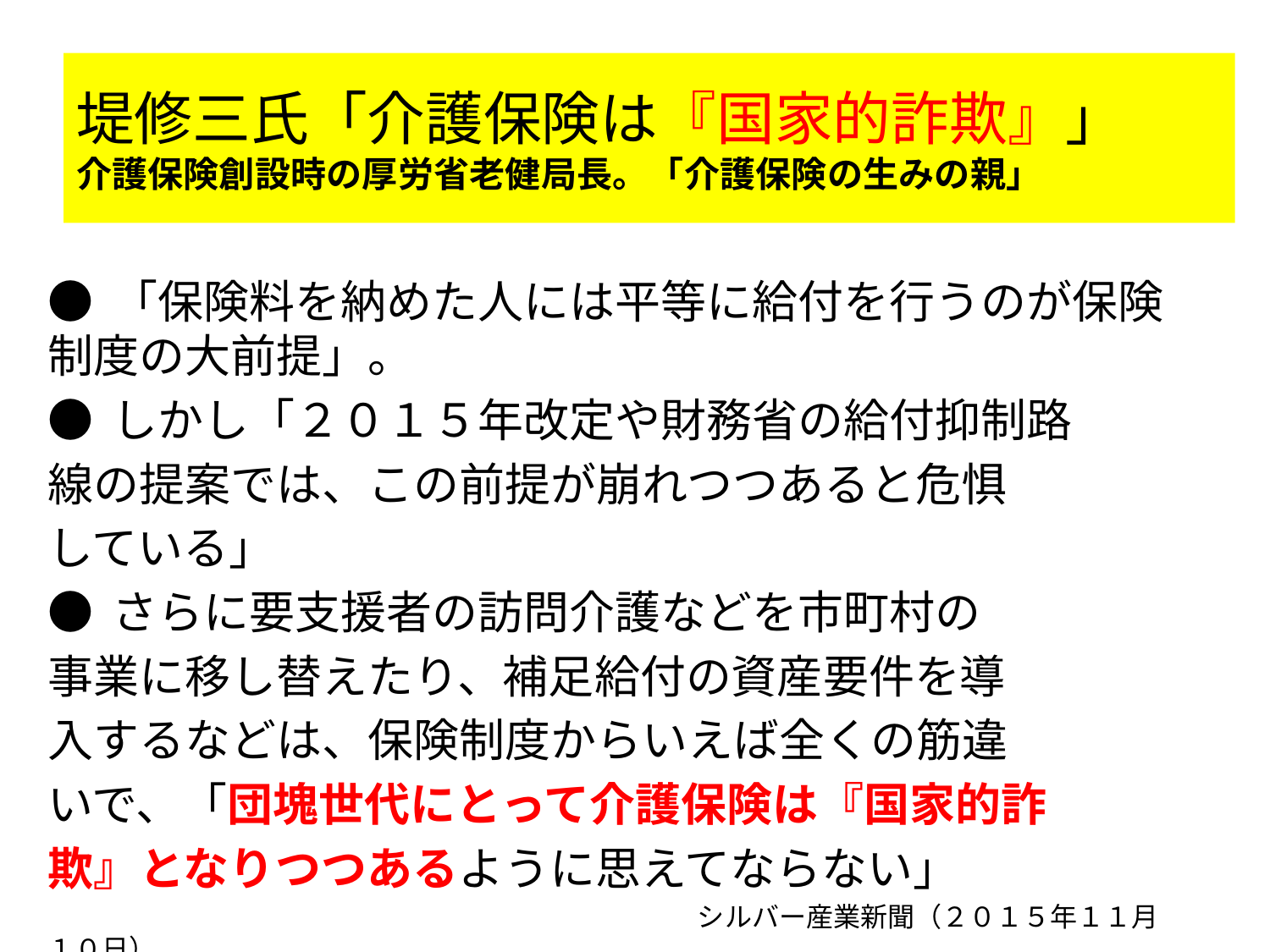

# 堤修三氏「介護保険は『国家的詐欺』」 介護保険創設時の厚労省老健局長。「介護保険の生みの親」
● 「保険料を納めた人には平等に給付を行うのが保険制度の大前提」。
● しかし「２０１５年改定や財務省の給付抑制路
線の提案では、この前提が崩れつつあると危惧
している」
● さらに要支援者の訪問介護などを市町村の
事業に移し替えたり、補足給付の資産要件を導
入するなどは、保険制度からいえば全くの筋違
いで、「団塊世代にとって介護保険は『国家的詐
欺』となりつつあるように思えてならない」
　　　　　　　　　　　　　　　　　　　　　　　　シルバー産業新聞（２０１５年１１月１０日）